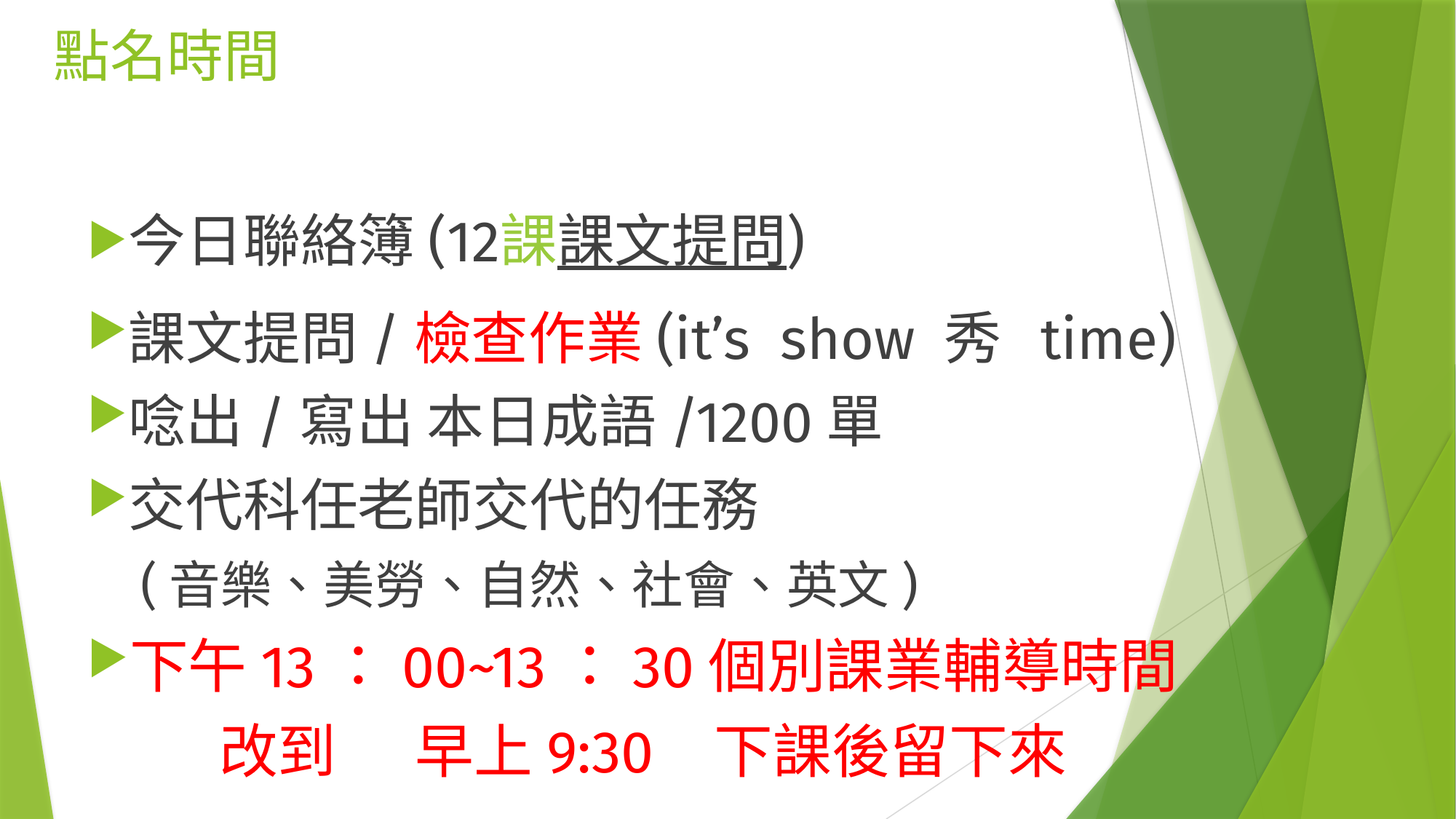

# 點名時間
今日聯絡簿(12課課文提問)
課文提問/檢查作業(it’s  show 秀  time)
唸出/寫出 本日成語/1200單
交代科任老師交代的任務
(音樂、美勞、自然、社會、英文)
下午13：00~13：30個別課業輔導時間
         改到      早上9:30   下課後留下來